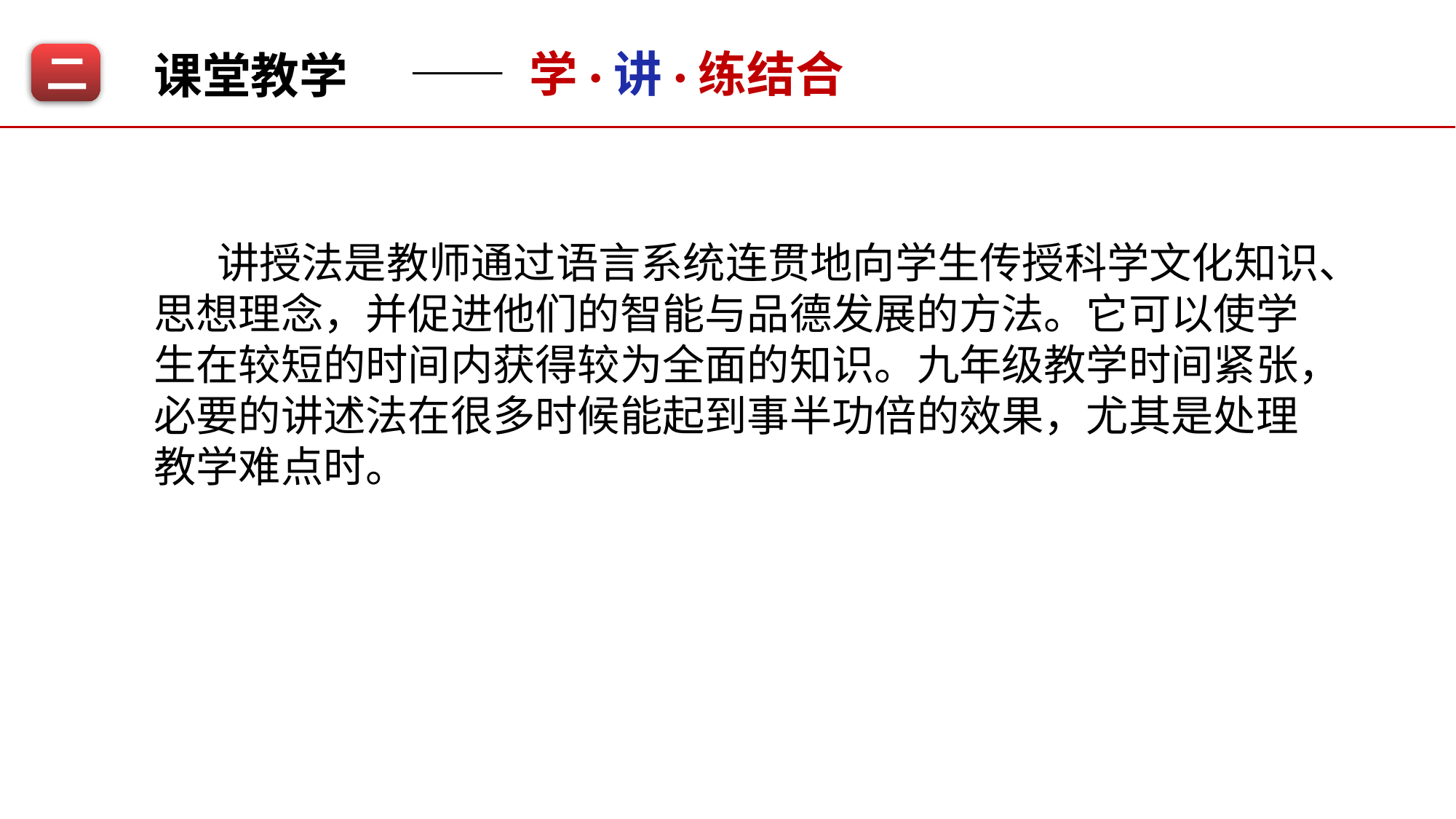

—— 学·讲·练结合
课堂教学
二
讲授法是教师通过语言系统连贯地向学生传授科学文化知识、思想理念，并促进他们的智能与品德发展的方法。它可以使学生在较短的时间内获得较为全面的知识。九年级教学时间紧张，必要的讲述法在很多时候能起到事半功倍的效果，尤其是处理教学难点时。